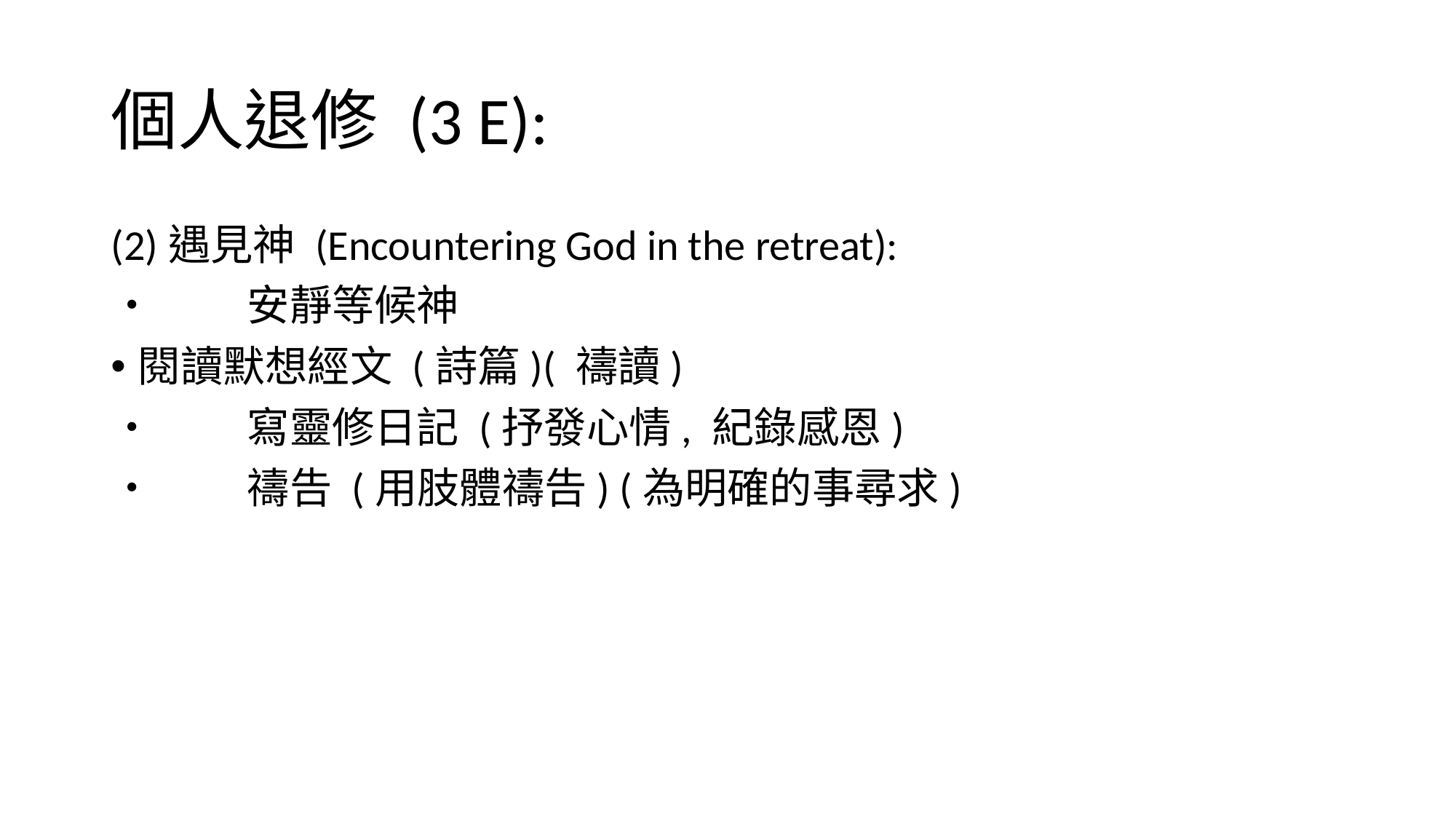

# 個人退修 (3 E):
(2)遇見神 (Encountering God in the retreat):
•	安靜等候神
閱讀默想經文 (詩篇)( 禱讀)
•	寫靈修日記 (抒發心情, 紀錄感恩)
•	禱告 (用肢體禱告) (為明確的事尋求)